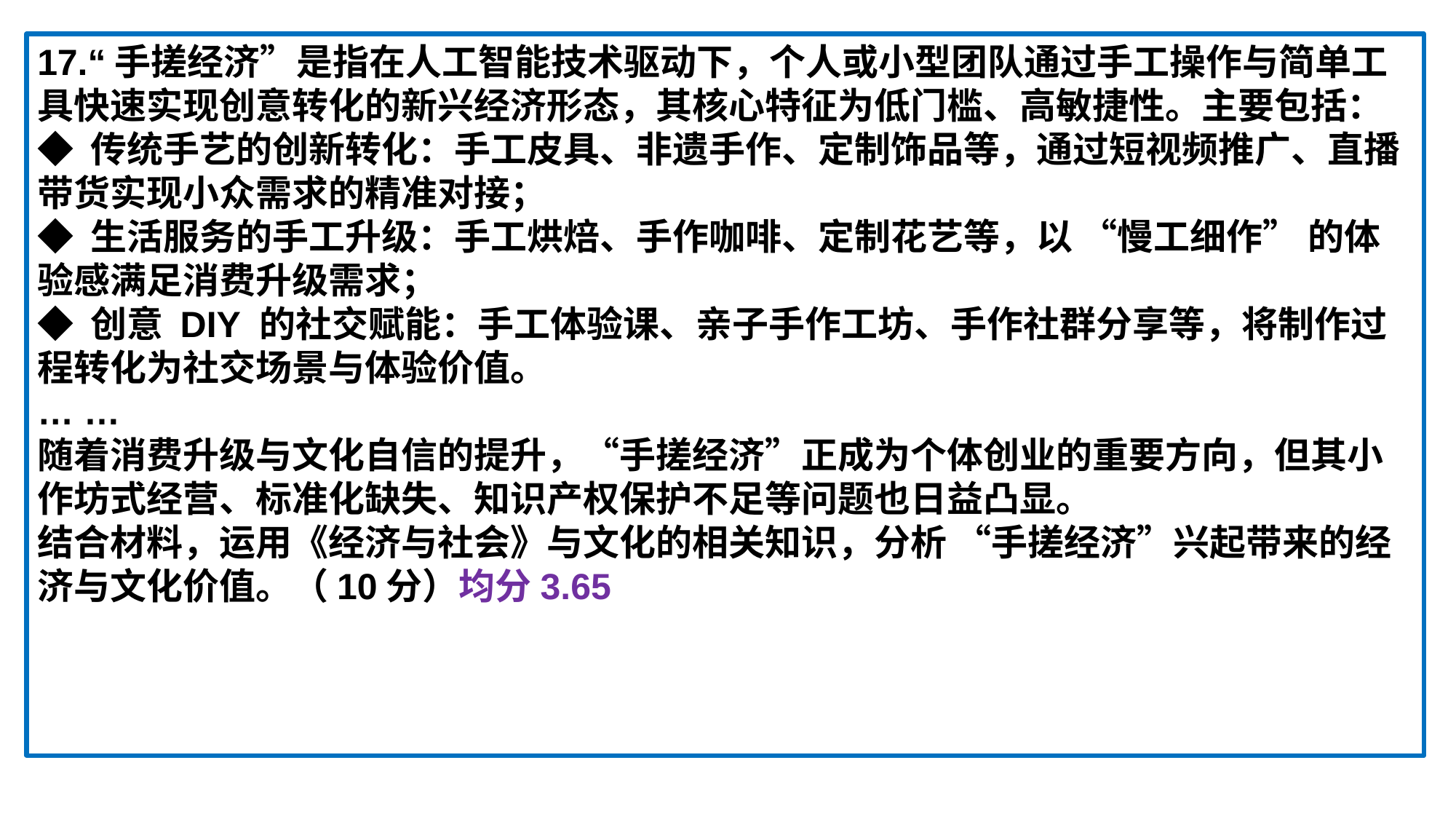

17.“手搓经济”是指在人工智能技术驱动下，个人或小型团队通过手工操作与简单工具快速实现创意转化的新兴经济形态，其核心特征为低门槛、高敏捷性。主要包括：
◆ 传统手艺的创新转化：手工皮具、非遗手作、定制饰品等，通过短视频推广、直播带货实现小众需求的精准对接；
◆ 生活服务的手工升级：手工烘焙、手作咖啡、定制花艺等，以 “慢工细作” 的体验感满足消费升级需求；
◆ 创意 DIY 的社交赋能：手工体验课、亲子手作工坊、手作社群分享等，将制作过程转化为社交场景与体验价值。
… …
随着消费升级与文化自信的提升，“手搓经济”正成为个体创业的重要方向，但其小作坊式经营、标准化缺失、知识产权保护不足等问题也日益凸显。
结合材料，运用《经济与社会》与文化的相关知识，分析 “手搓经济”兴起带来的经济与文化价值。（10分）均分3.65